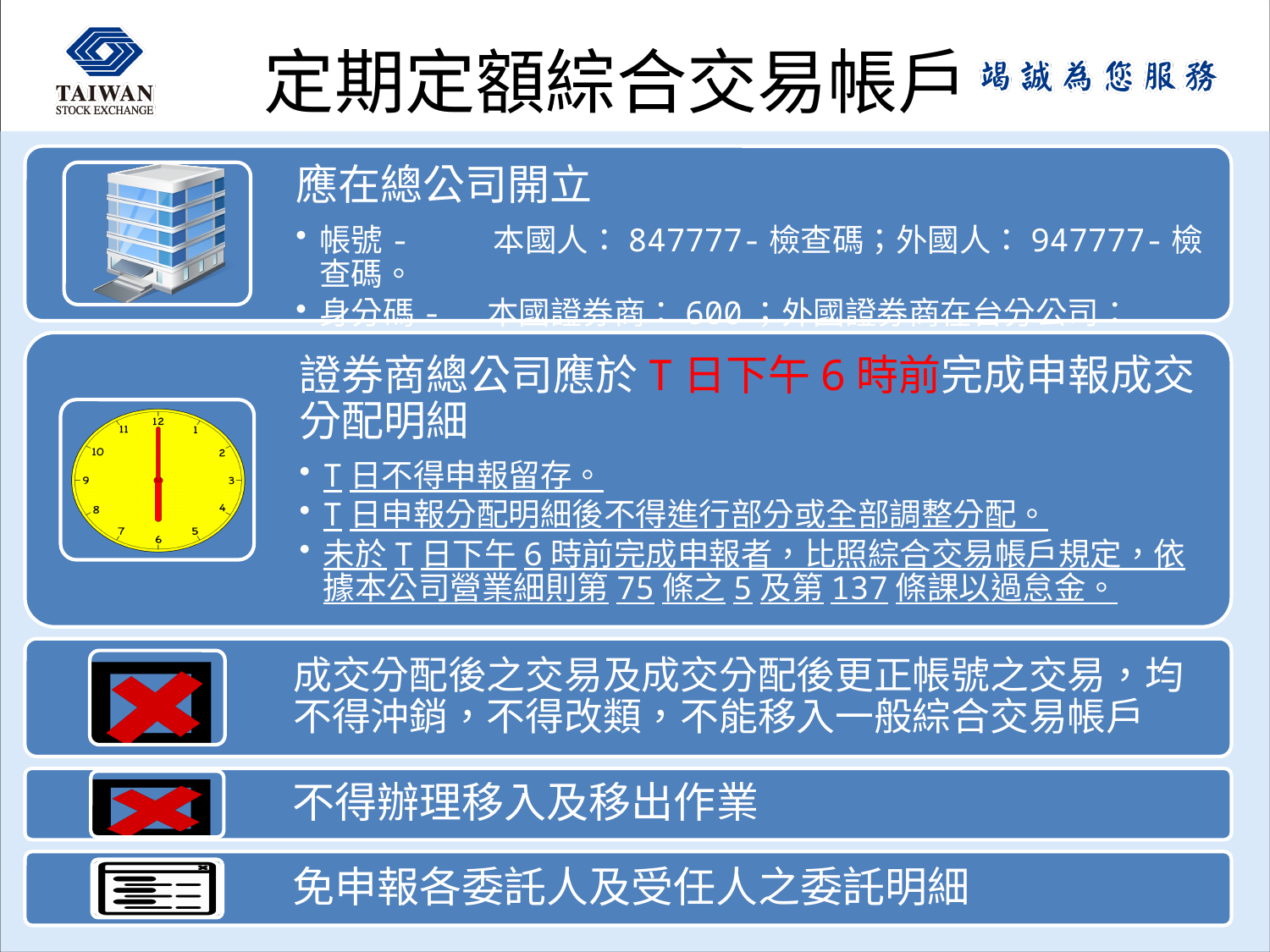

# 定期定額綜合交易帳戶
應在總公司開立
帳號-    本國人：847777-檢查碼；外國人：947777-檢查碼。
身分碼-  本國證券商：600；外國證券商在台分公司：403。
證券商總公司應於T日下午6時前完成申報成交分配明細
T日不得申報留存。
T日申報分配明細後不得進行部分或全部調整分配。
未於T日下午6時前完成申報者，比照綜合交易帳戶規定，依據本公司營業細則第75條之5及第137條課以過怠金。
成交分配後之交易及成交分配後更正帳號之交易，均不得沖銷，不得改類，不能移入一般綜合交易帳戶
不得辦理移入及移出作業
免申報各委託人及受任人之委託明細